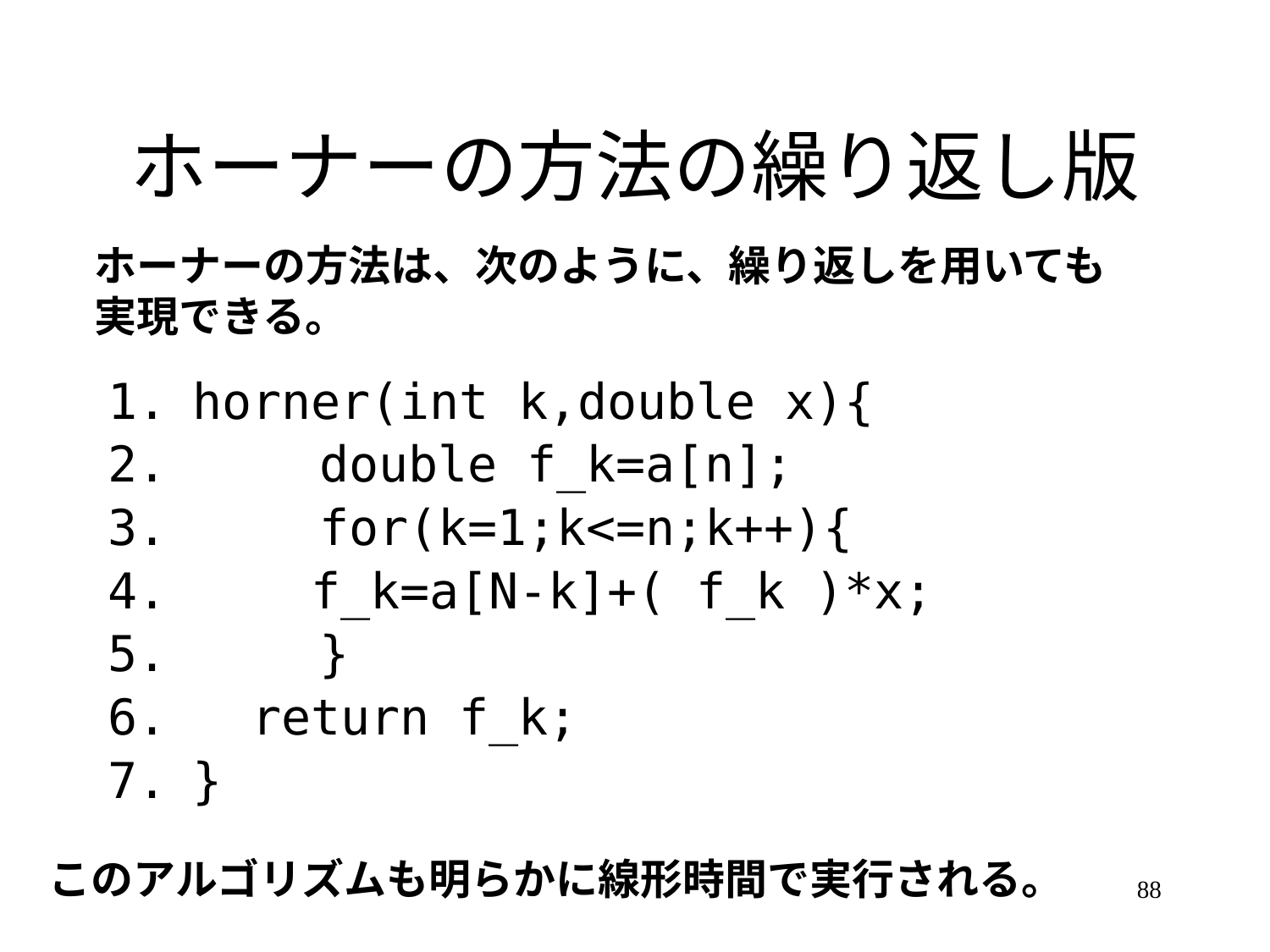

# ホーナーの方法の繰り返し版
ホーナーの方法は、次のように、繰り返しを用いても
実現できる。
horner(int k,double x){
 	double f_k=a[n];
 	for(k=1;k<=n;k++){
    f_k=a[N-k]+( f_k )*x;
 	}
  return f_k;
}
このアルゴリズムも明らかに線形時間で実行される。
88